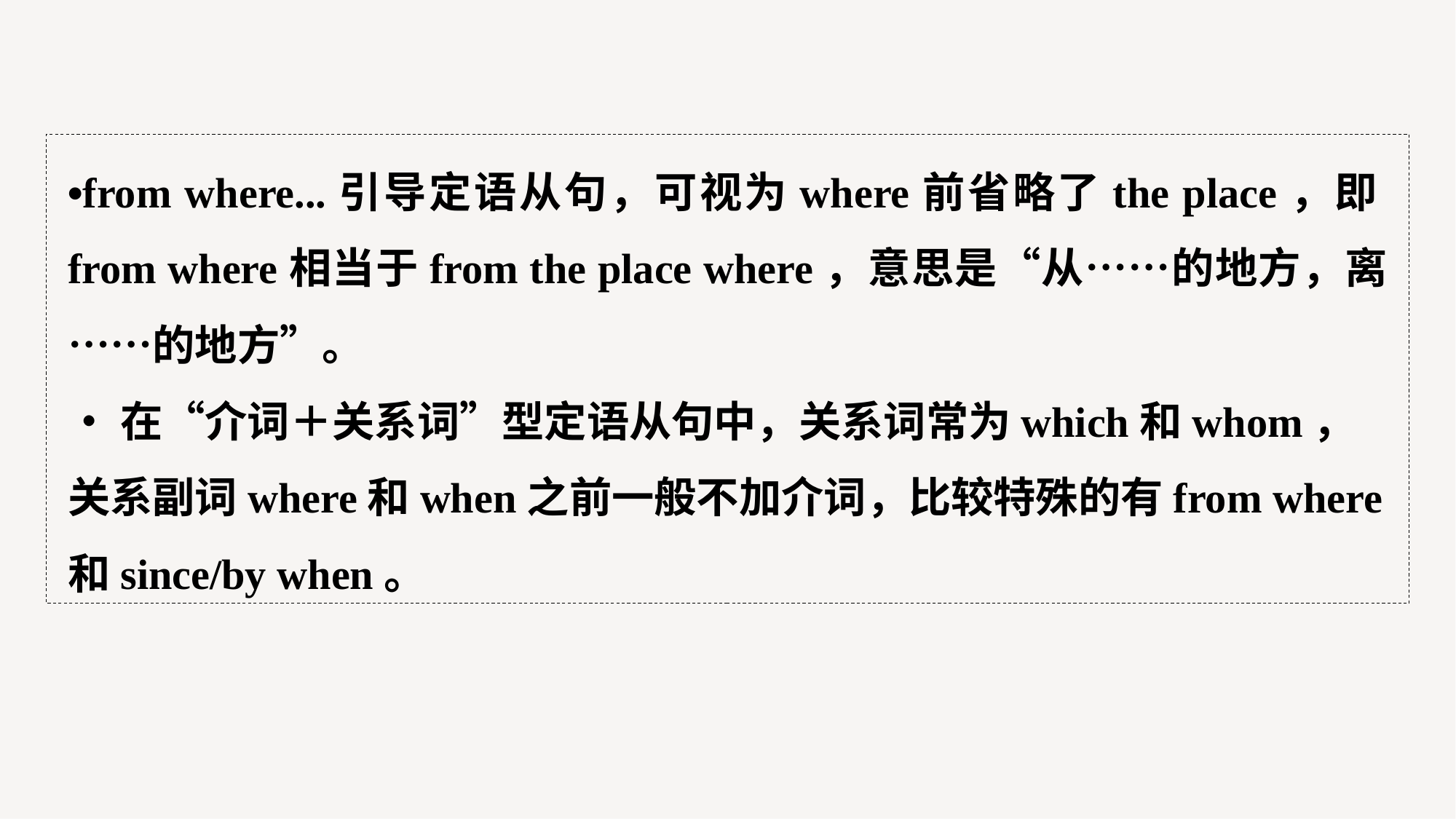

•from where...引导定语从句，可视为where前省略了the place，即from where相当于from the place where，意思是“从……的地方，离……的地方”。
•在“介词＋关系词”型定语从句中，关系词常为which和whom，关系副词where和when之前一般不加介词，比较特殊的有from where和since/by when。